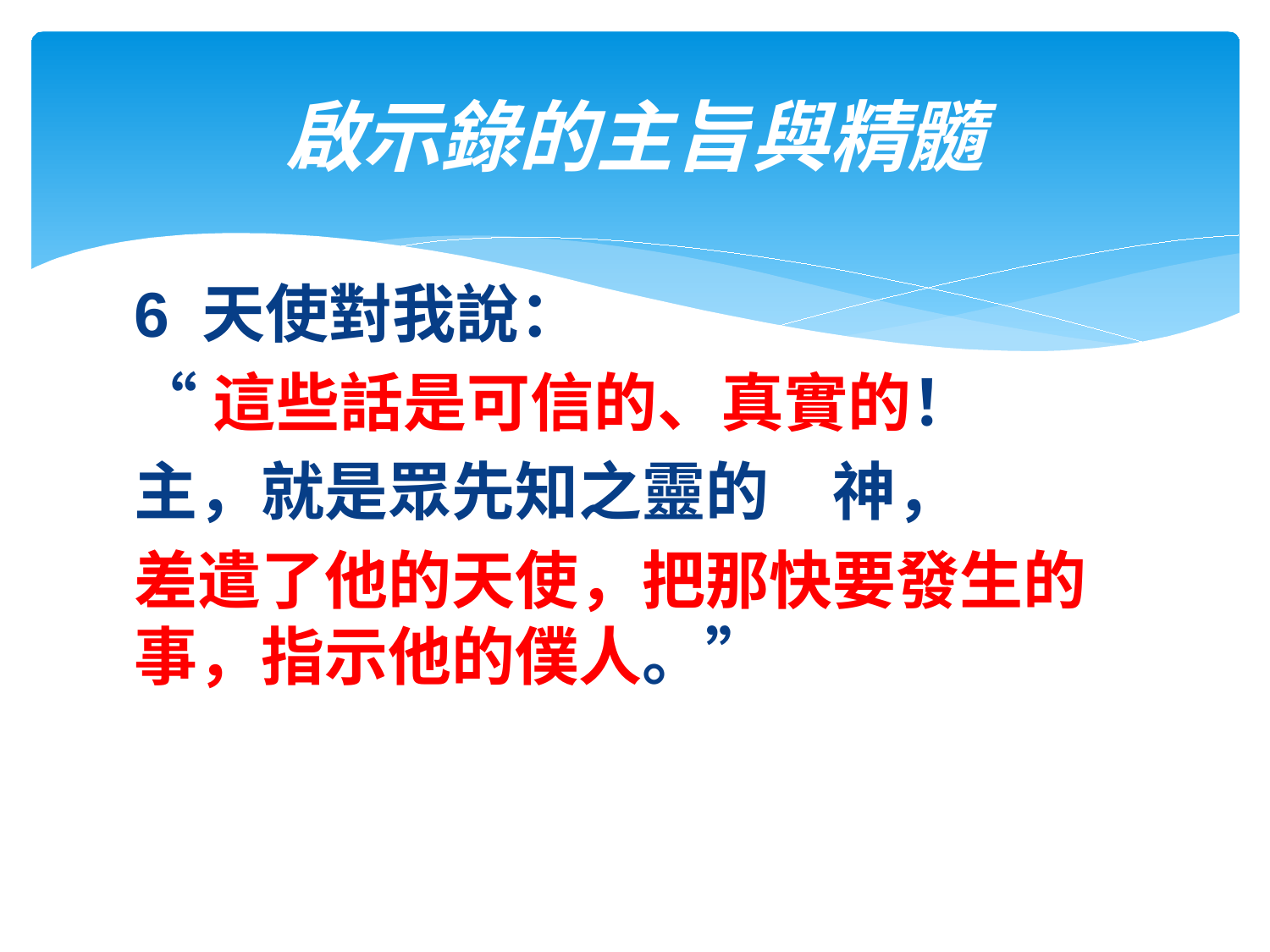

# 啟示錄的主旨與精髓
6 天使對我說：
“這些話是可信的、真實的！
主，就是眾先知之靈的　神，
差遣了他的天使，把那快要發生的事，指示他的僕人。”